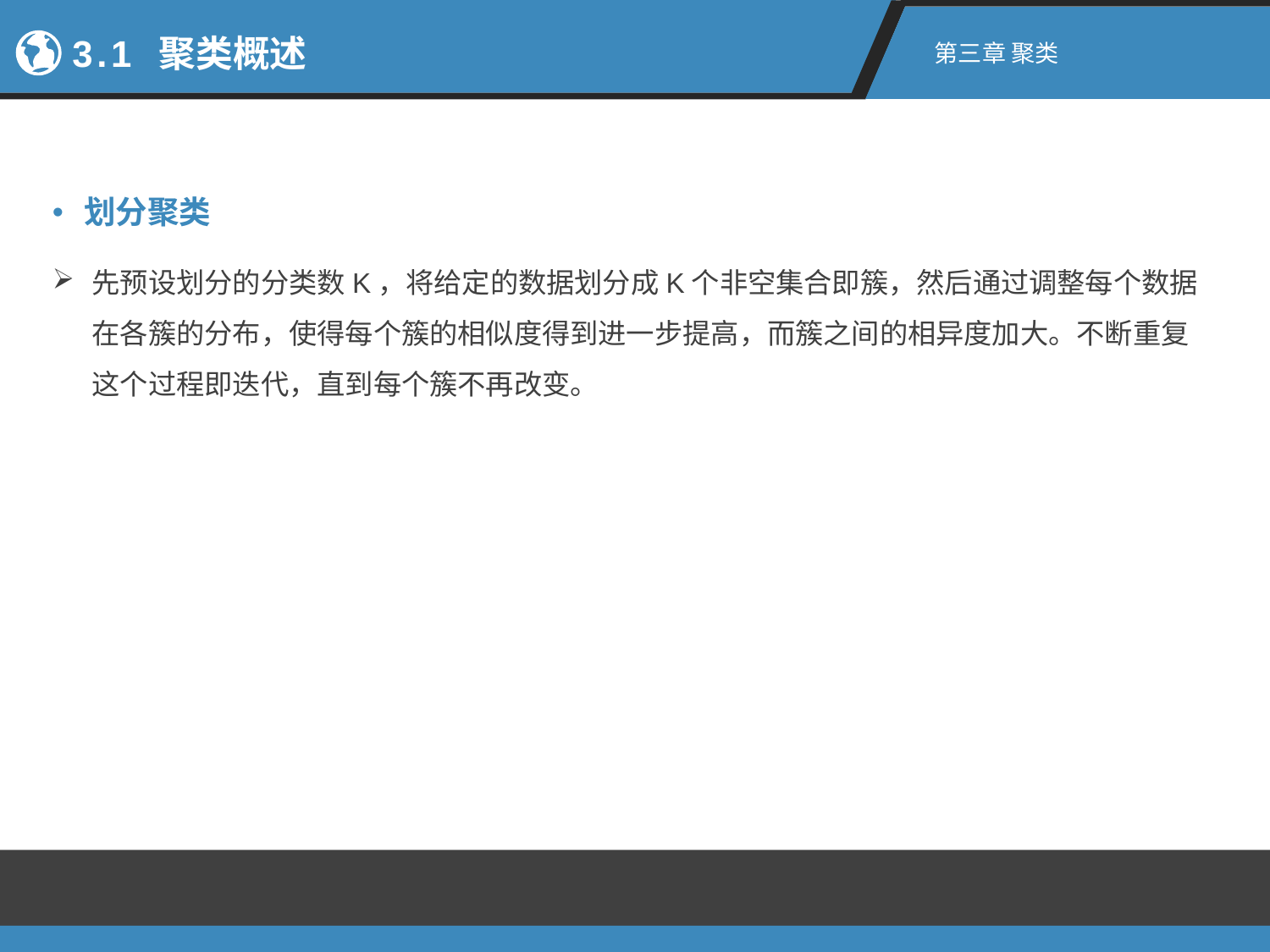

3.1 聚类概述

第三章 聚类

划分聚类
先预设划分的分类数K，将给定的数据划分成K个非空集合即簇，然后通过调整每个数据在各簇的分布，使得每个簇的相似度得到进一步提高，而簇之间的相异度加大。不断重复这个过程即迭代，直到每个簇不再改变。